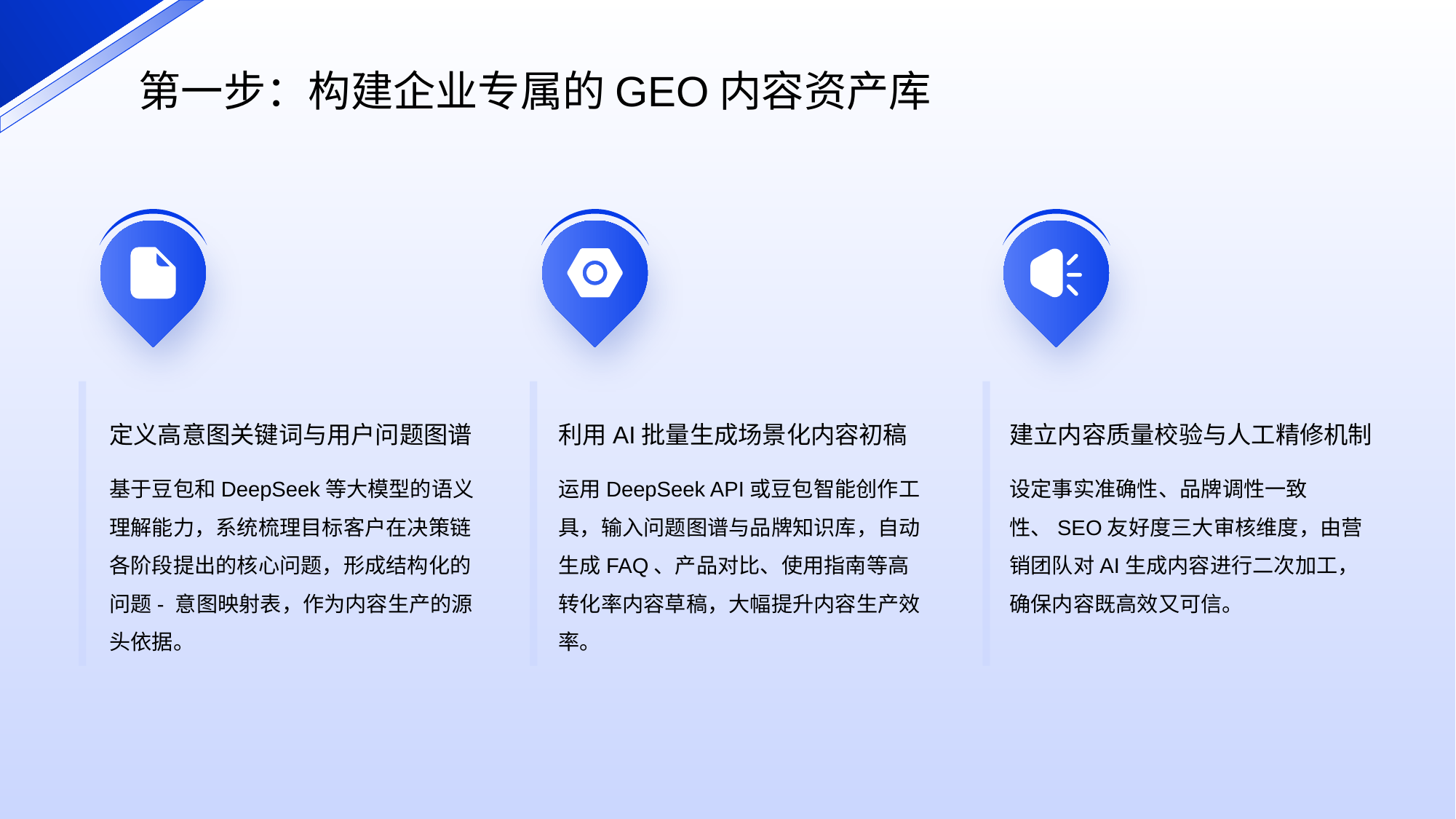

第一步：构建企业专属的GEO内容资产库

定义高意图关键词与用户问题图谱
利用AI批量生成场景化内容初稿
建立内容质量校验与人工精修机制

基于豆包和DeepSeek等大模型的语义理解能力，系统梳理目标客户在决策链各阶段提出的核心问题，形成结构化的问题- 意图映射表，作为内容生产的源头依据。
运用DeepSeek API或豆包智能创作工具，输入问题图谱与品牌知识库，自动生成FAQ、产品对比、使用指南等高转化率内容草稿，大幅提升内容生产效率。
设定事实准确性、品牌调性一致性、SEO友好度三大审核维度，由营销团队对AI生成内容进行二次加工，确保内容既高效又可信。